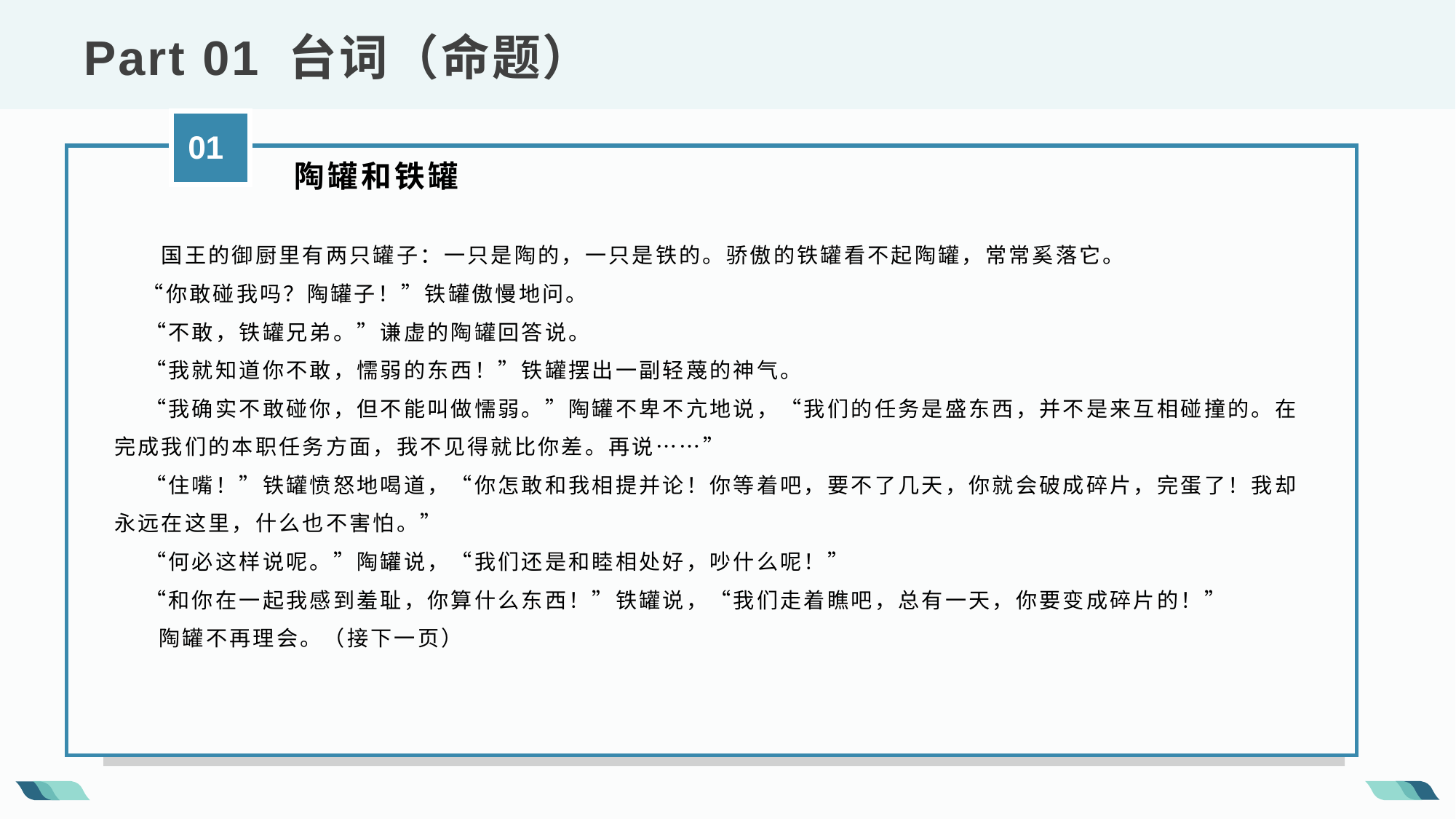

Part 01 台词（命题）

01
  陶罐和铁罐

      国王的御厨里有两只罐子：一只是陶的，一只是铁的。骄傲的铁罐看不起陶罐，常常奚落它。 
    “你敢碰我吗？陶罐子！”铁罐傲慢地问。 
　 “不敢，铁罐兄弟。”谦虚的陶罐回答说。 
　 “我就知道你不敢，懦弱的东西！”铁罐摆出一副轻蔑的神气。 
　 “我确实不敢碰你，但不能叫做懦弱。”陶罐不卑不亢地说，“我们的任务是盛东西，并不是来互相碰撞的。在完成我们的本职任务方面，我不见得就比你差。再说……” 
　 “住嘴！”铁罐愤怒地喝道，“你怎敢和我相提并论！你等着吧，要不了几天，你就会破成碎片，完蛋了！我却永远在这里，什么也不害怕。” 
　 “何必这样说呢。”陶罐说，“我们还是和睦相处好，吵什么呢！” 
　 “和你在一起我感到羞耻，你算什么东西！”铁罐说，“我们走着瞧吧，总有一天，你要变成碎片的！” 
　   陶罐不再理会。（接下一页）